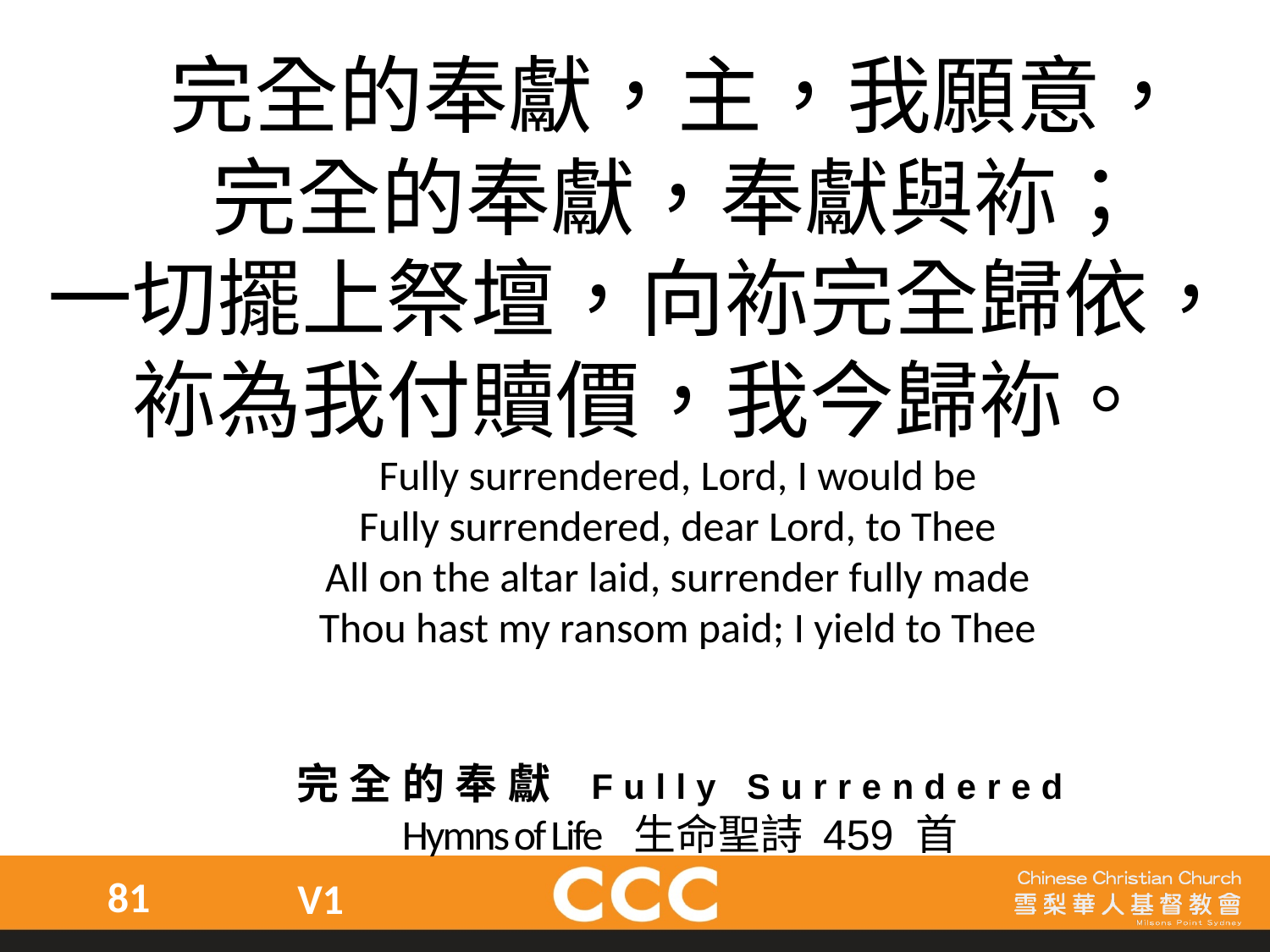

完全的奉獻，主，我願意，
完全的奉獻，奉獻與袮；
一切擺上祭壇，向袮完全歸依，袮為我付贖價，我今歸袮。
Fully surrendered, Lord, I would be
Fully surrendered, dear Lord, to Thee
All on the altar laid, surrender fully made
Thou hast my ransom paid; I yield to Thee
完全的奉獻 Fully Surrendered
Hymns of Life   生命聖詩 459 首
81
V1